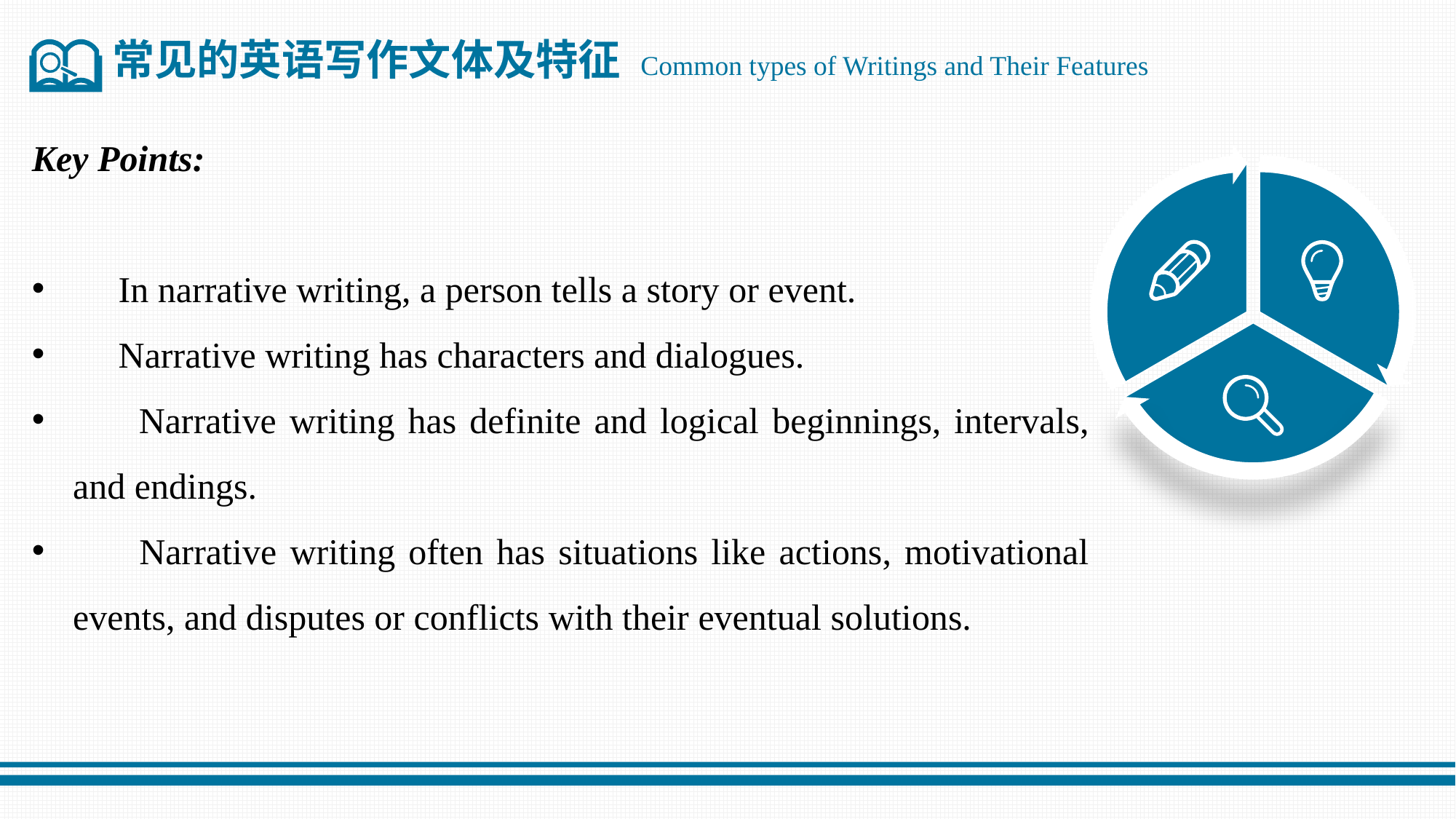

常见的英语写作文体及特征 Common types of Writings and Their Features

Key Points:

     In narrative writing, a person tells a story or event.
     Narrative writing has characters and dialogues.
     Narrative writing has definite and logical beginnings, intervals, and endings.
     Narrative writing often has situations like actions, motivational events, and disputes or conflicts with their eventual solutions.